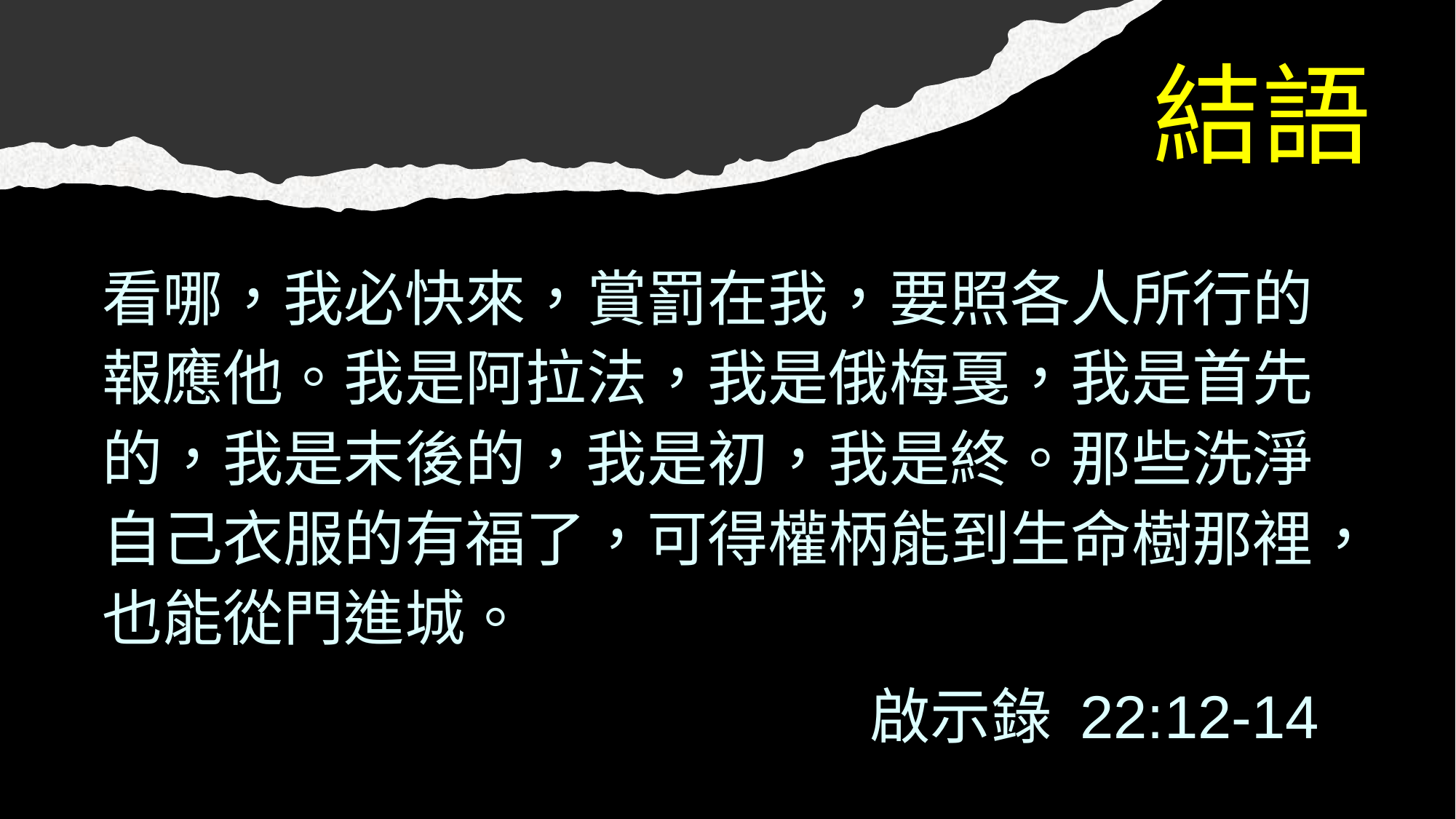

# 結語
看哪，我必快來，賞罰在我，要照各人所行的報應他。我是阿拉法，我是俄梅戛，我是首先的，我是末後的，我是初，我是終。那些洗淨自己衣服的有福了，可得權柄能到生命樹那裡，也能從門進城。
啟示錄 22:12-14